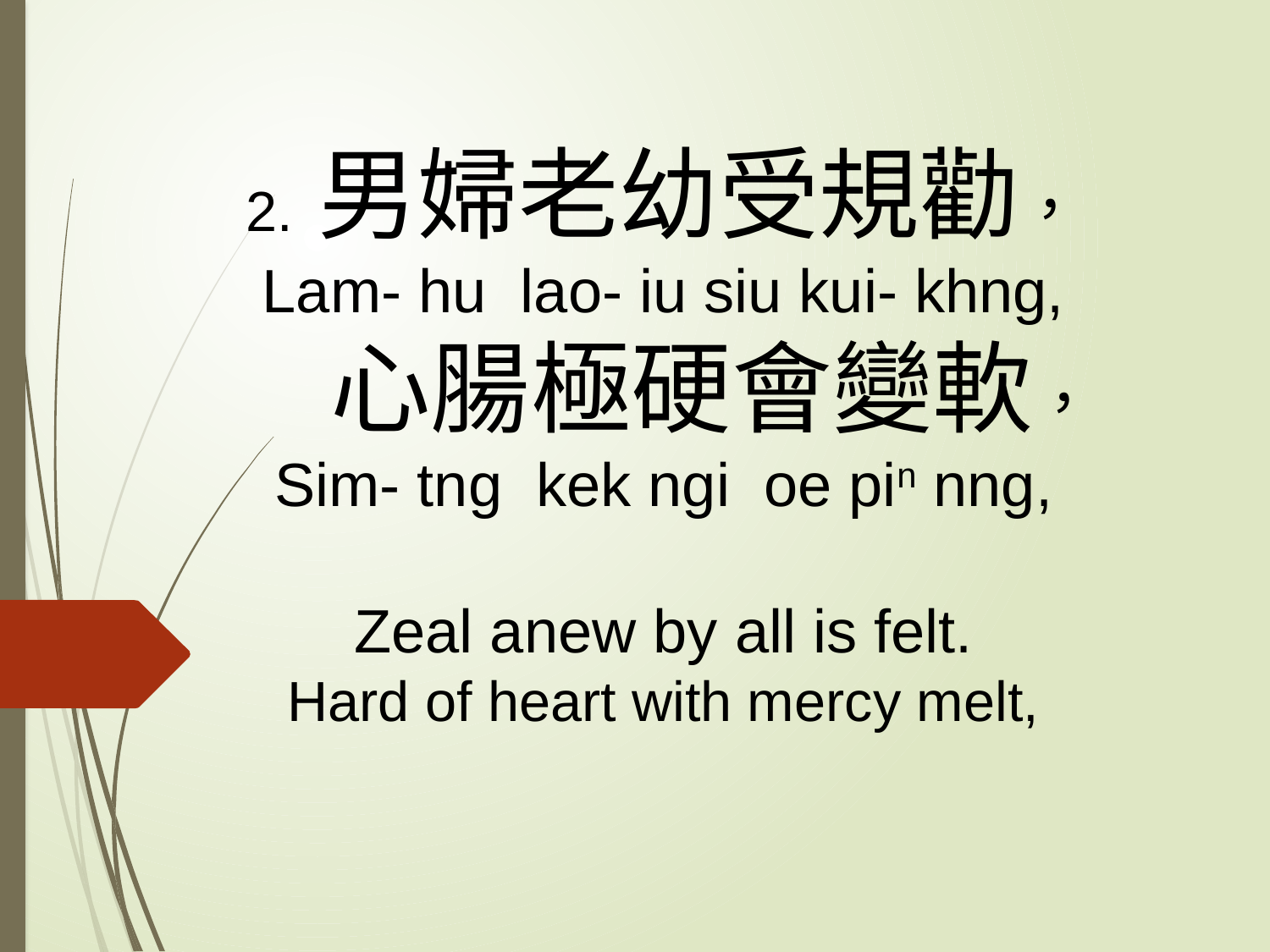

# 2. 男婦老幼受規勸， Lam- hu  lao- iu siu kui- khng, 心腸極硬會變軟， Sim- tng  kek ngi  oe pin nng, Zeal anew by all is felt. Hard of heart with mercy melt,